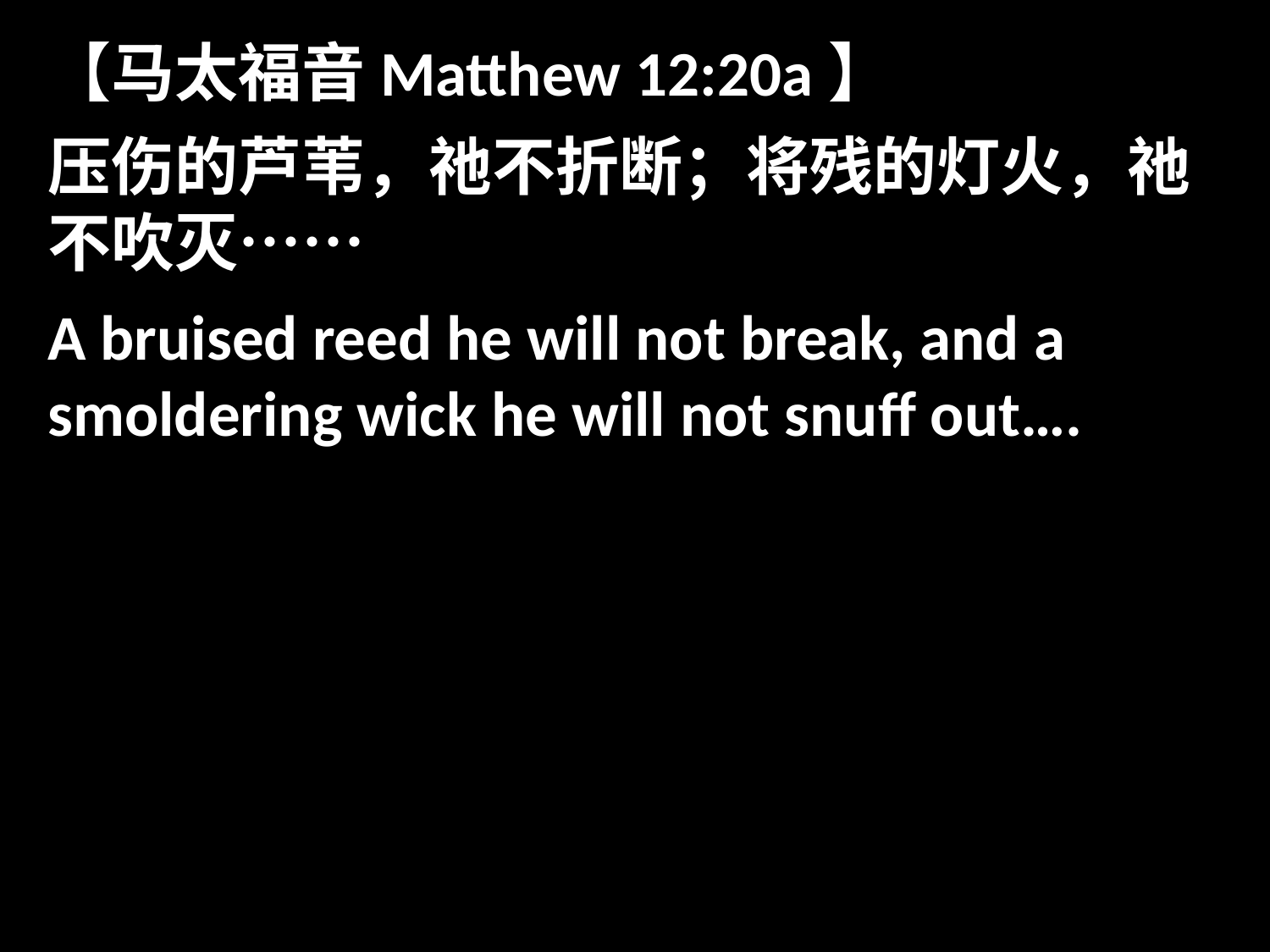

【马太福音Matthew 12:20a】
压伤的芦苇，祂不折断；将残的灯火，祂不吹灭……
A bruised reed he will not break, and a smoldering wick he will not snuff out….